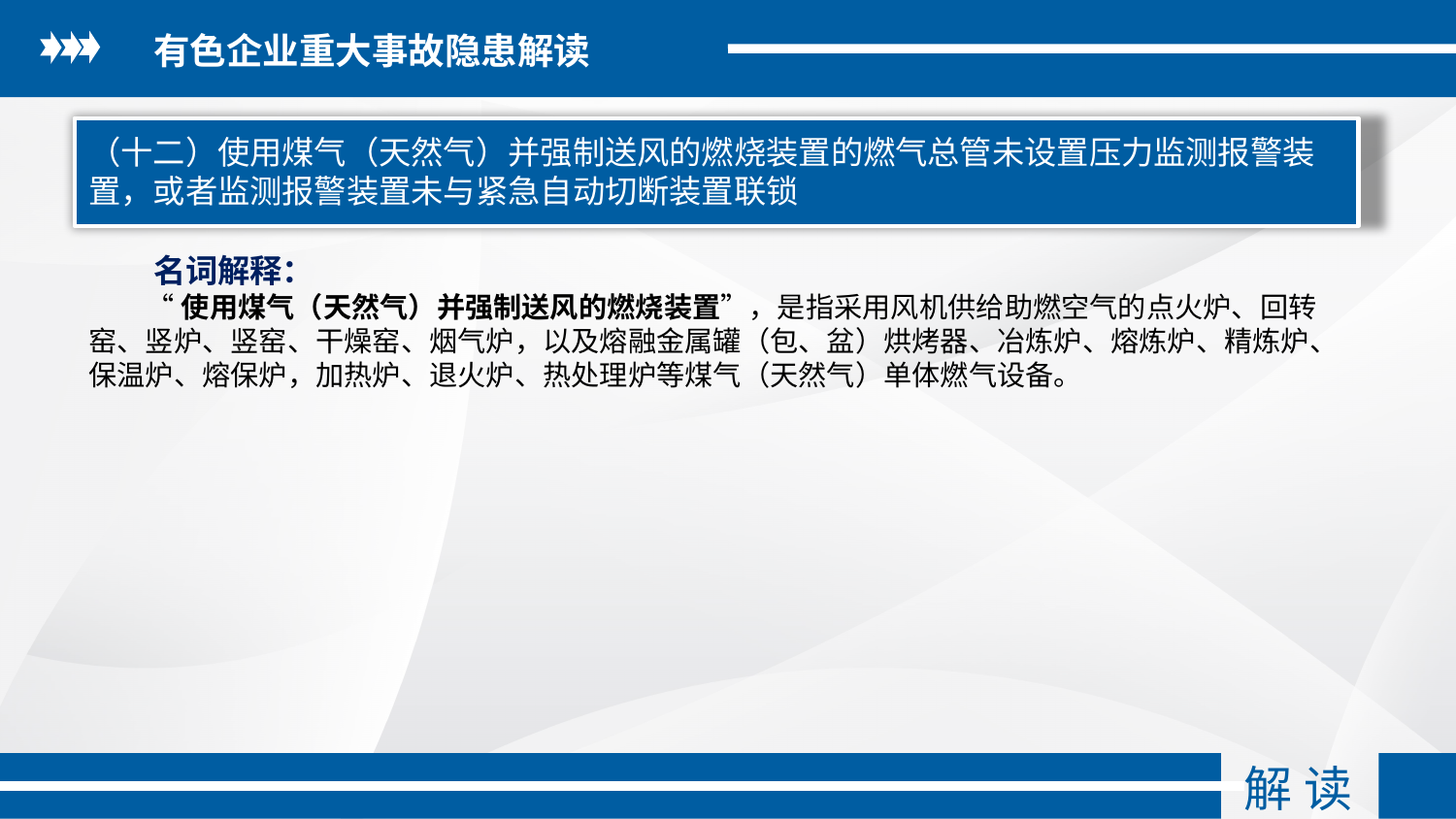

有色企业重大事故隐患解读
（十二）使用煤气（天然气）并强制送风的燃烧装置的燃气总管未设置压力监测报警装置，或者监测报警装置未与紧急自动切断装置联锁
名词解释：
“使用煤气（天然气）并强制送风的燃烧装置”，是指采用风机供给助燃空气的点火炉、回转窑、竖炉、竖窑、干燥窑、烟气炉，以及熔融金属罐（包、盆）烘烤器、冶炼炉、熔炼炉、精炼炉、保温炉、熔保炉，加热炉、退火炉、热处理炉等煤气（天然气）单体燃气设备。